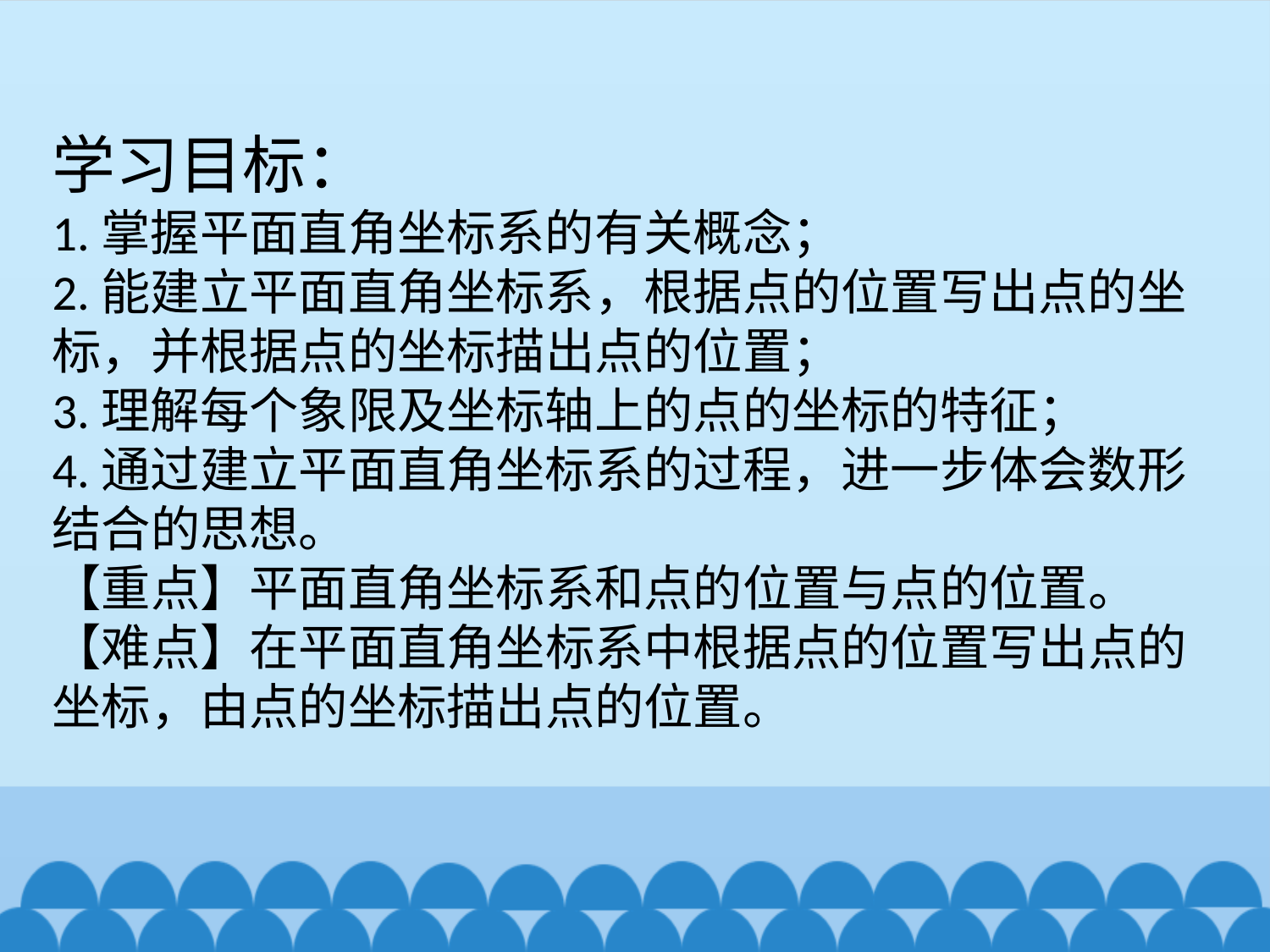

学习目标：
1.掌握平面直角坐标系的有关概念；
2.能建立平面直角坐标系，根据点的位置写出点的坐标，并根据点的坐标描出点的位置；
3.理解每个象限及坐标轴上的点的坐标的特征；
4.通过建立平面直角坐标系的过程，进一步体会数形结合的思想。
【重点】平面直角坐标系和点的位置与点的位置。
【难点】在平面直角坐标系中根据点的位置写出点的坐标，由点的坐标描出点的位置。